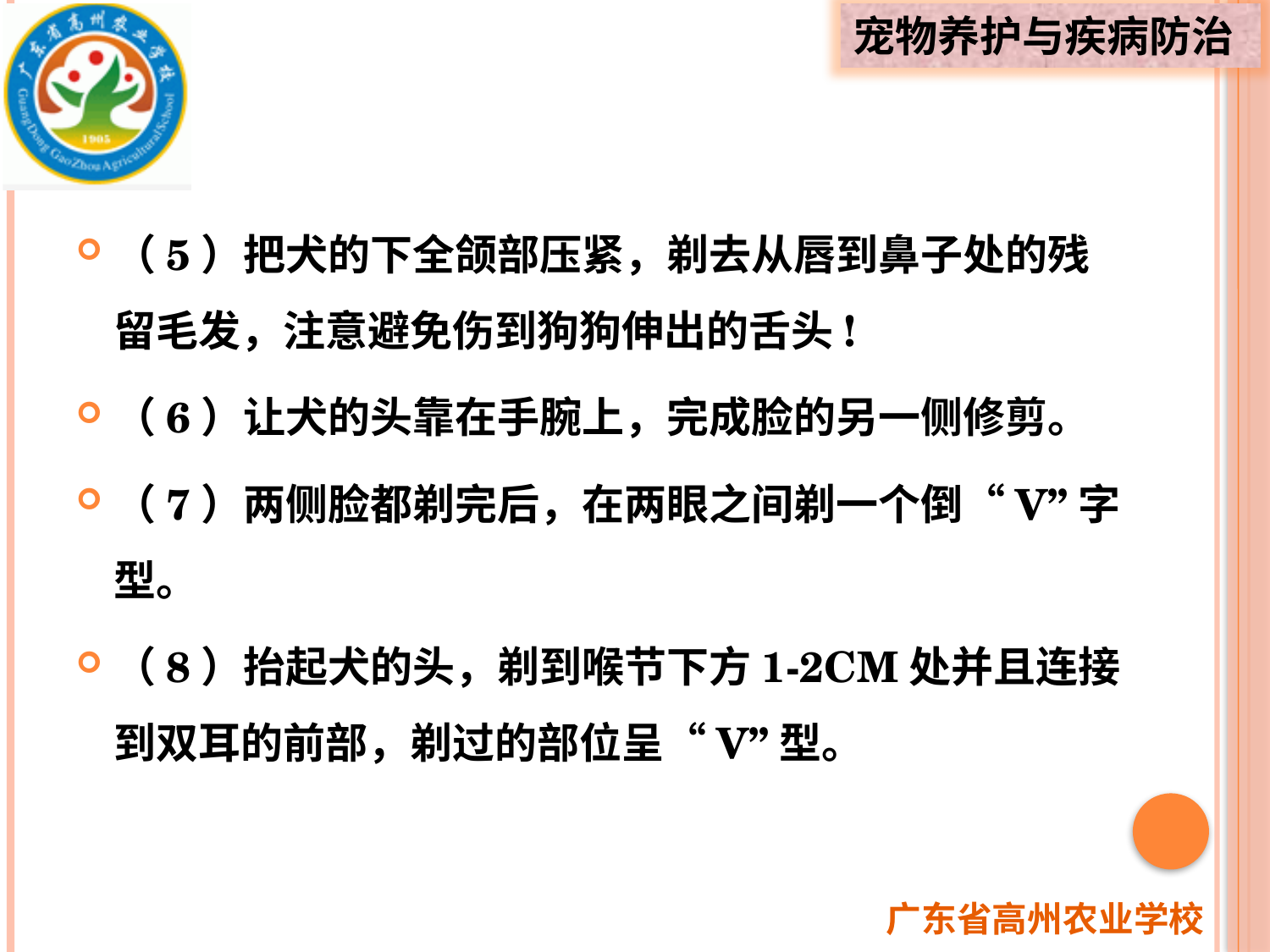

（5）把犬的下全颌部压紧，剃去从唇到鼻子处的残留毛发，注意避免伤到狗狗伸出的舌头!
（6）让犬的头靠在手腕上，完成脸的另一侧修剪。
（7）两侧脸都剃完后，在两眼之间剃一个倒“V”字型。
（8）抬起犬的头，剃到喉节下方1-2CM处并且连接到双耳的前部，剃过的部位呈“V”型。